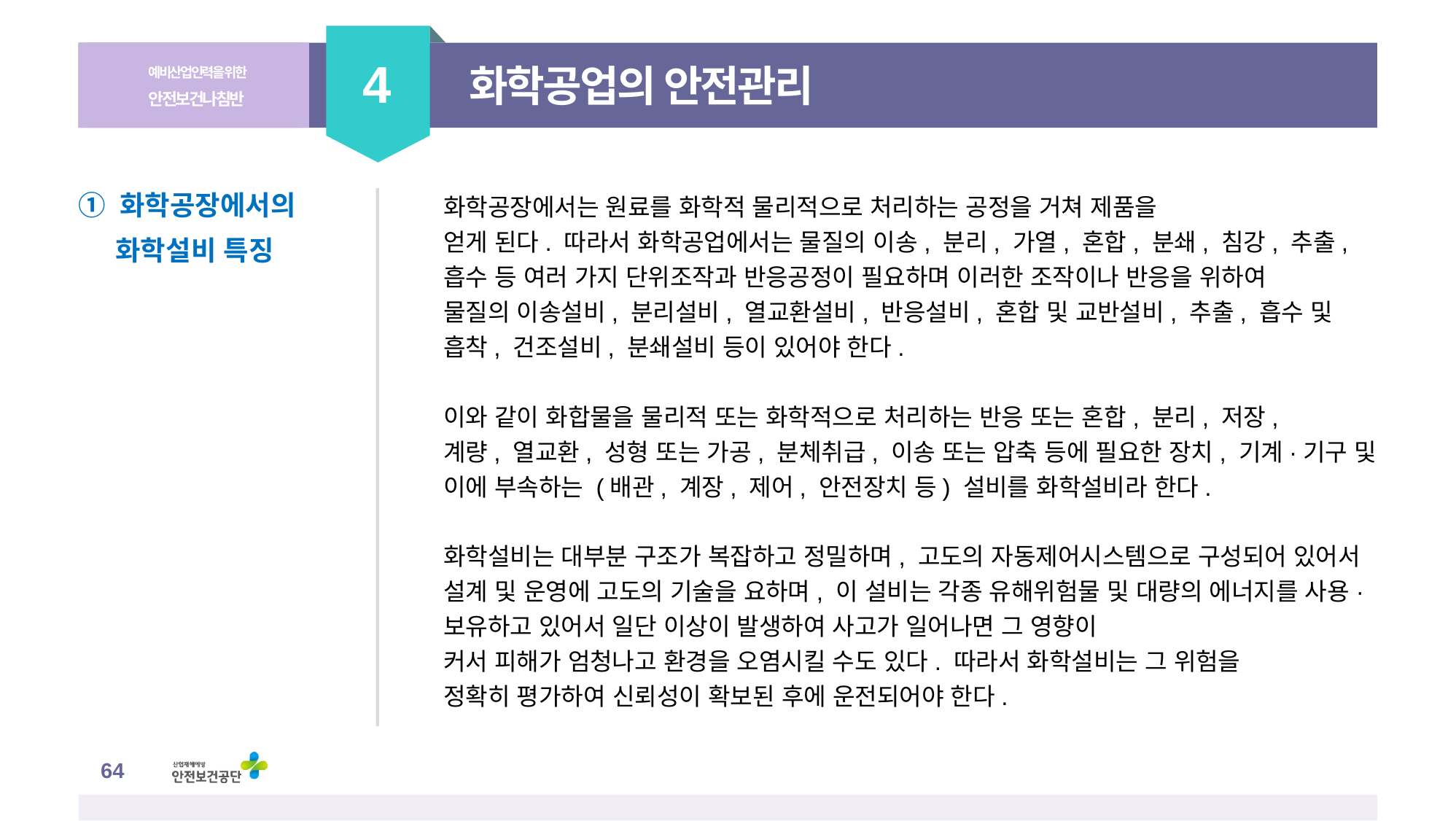

4
예비산업인력을 위한
안전보건나침반
화학공업의 안전관리
화학공장에서는 원료를 화학적 물리적으로 처리하는 공정을 거쳐 제품을
얻게 된다. 따라서 화학공업에서는 물질의 이송, 분리, 가열, 혼합, 분쇄, 침강, 추출,
흡수 등 여러 가지 단위조작과 반응공정이 필요하며 이러한 조작이나 반응을 위하여
물질의 이송설비, 분리설비, 열교환설비, 반응설비, 혼합 및 교반설비, 추출, 흡수 및
흡착, 건조설비, 분쇄설비 등이 있어야 한다.

이와 같이 화합물을 물리적 또는 화학적으로 처리하는 반응 또는 혼합, 분리, 저장,
계량, 열교환, 성형 또는 가공, 분체취급, 이송 또는 압축 등에 필요한 장치, 기계·기구 및 이에 부속하는 (배관, 계장, 제어, 안전장치 등) 설비를 화학설비라 한다.

화학설비는 대부분 구조가 복잡하고 정밀하며, 고도의 자동제어시스템으로 구성되어 있어서 설계 및 운영에 고도의 기술을 요하며, 이 설비는 각종 유해위험물 및 대량의 에너지를 사용·보유하고 있어서 일단 이상이 발생하여 사고가 일어나면 그 영향이
커서 피해가 엄청나고 환경을 오염시킬 수도 있다. 따라서 화학설비는 그 위험을
정확히 평가하여 신뢰성이 확보된 후에 운전되어야 한다.
① 화학공장에서의
    화학설비 특징